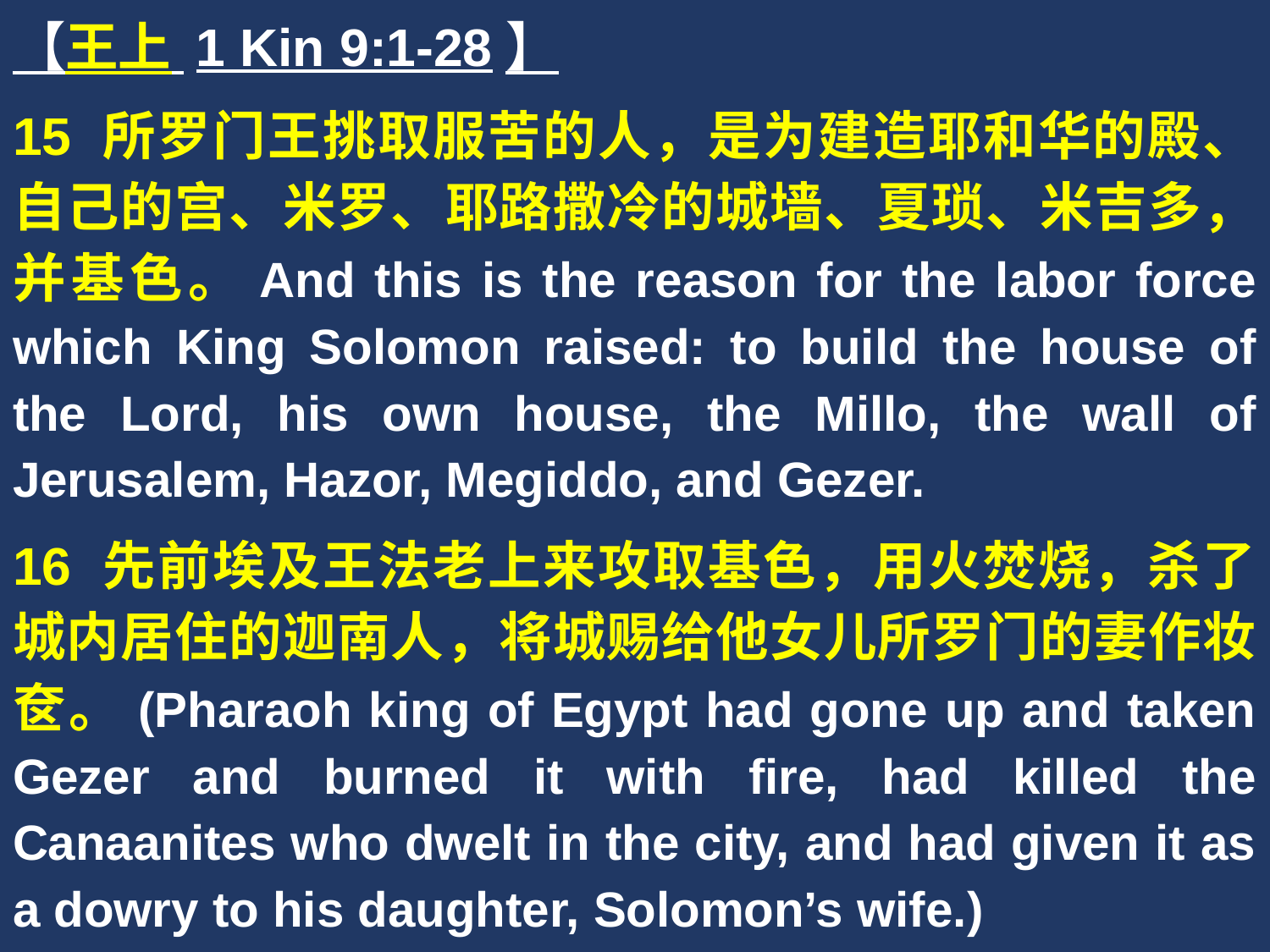

【王上 1 Kin 9:1-28】
15 所罗门王挑取服苦的人，是为建造耶和华的殿、自己的宫、米罗、耶路撒冷的城墙、夏琐、米吉多，并基色。And this is the reason for the labor force which King Solomon raised: to build the house of the Lord, his own house, the Millo, the wall of Jerusalem, Hazor, Megiddo, and Gezer.
16 先前埃及王法老上来攻取基色，用火焚烧，杀了城内居住的迦南人，将城赐给他女儿所罗门的妻作妆奁。(Pharaoh king of Egypt had gone up and taken Gezer and burned it with fire, had killed the Canaanites who dwelt in the city, and had given it as a dowry to his daughter, Solomon’s wife.)